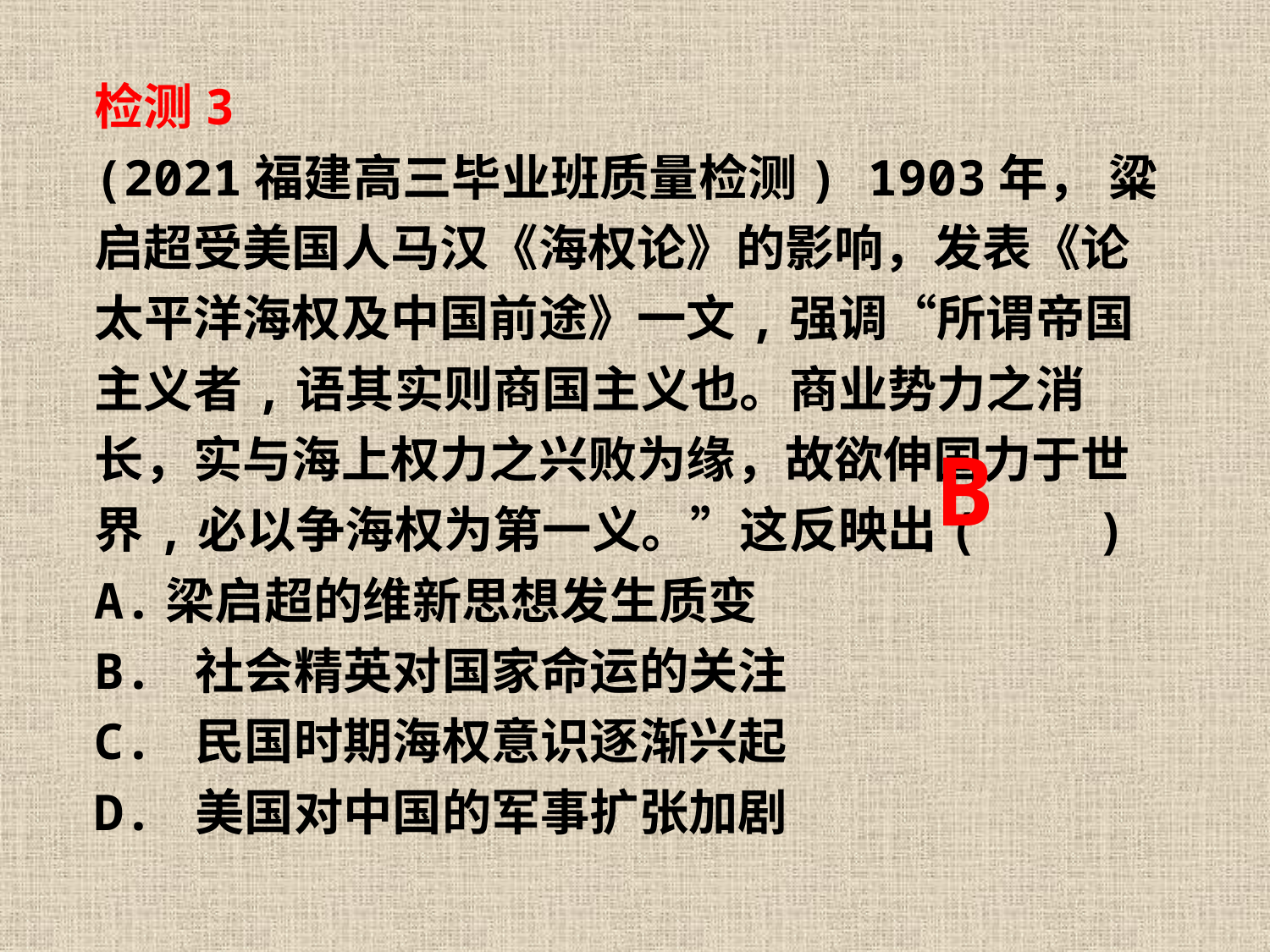

检测3
(2021福建高三毕业班质量检测) 1903年， 粱启超受美国人马汉《海权论》的影响，发表《论太平洋海权及中国前途》一文,强调“所谓帝国主义者,语其实则商国主义也。商业势力之消长，实与海上权力之兴败为缘，故欲伸国力于世界,必以争海权为第一义。”这反映出(    )
A.梁启超的维新思想发生质变
B. 社会精英对国家命运的关注
C. 民国时期海权意识逐渐兴起
D. 美国对中国的军事扩张加剧
B